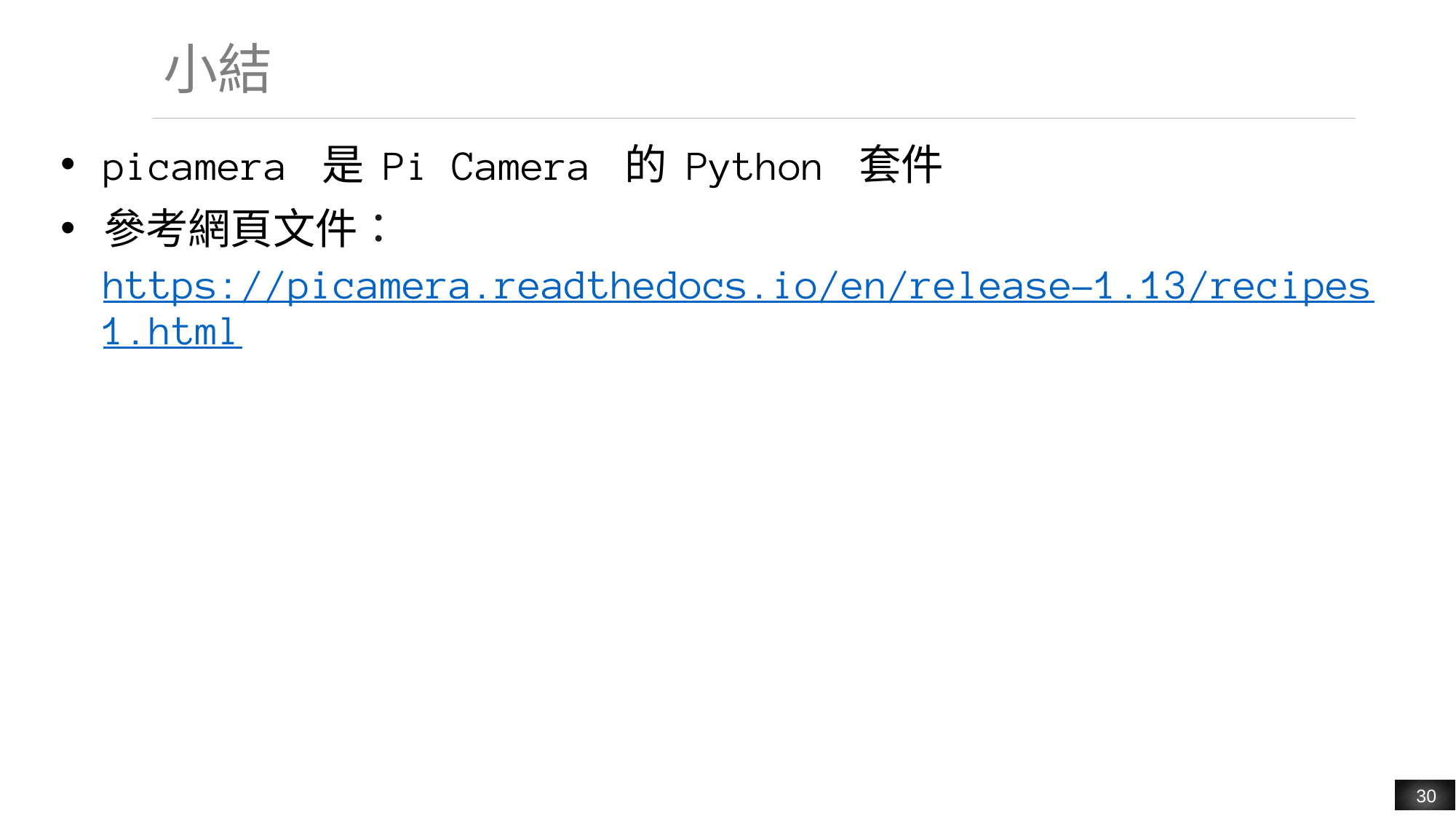

# 小結
picamera 是 Pi Camera 的 Python 套件
參考網頁文件：https://picamera.readthedocs.io/en/release-1.13/recipes1.html